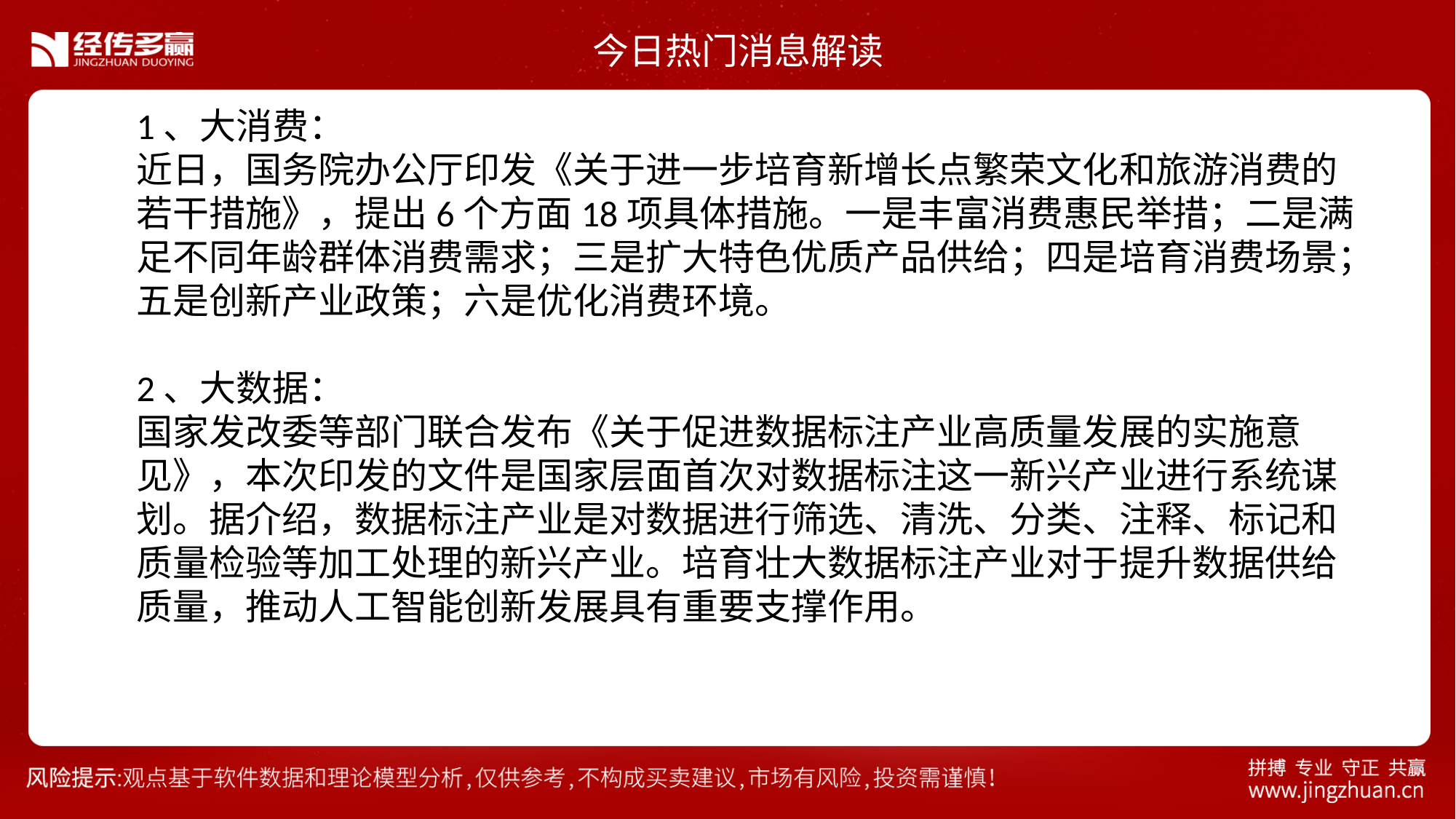

今日热门消息解读
1、大消费：
近日，国务院办公厅印发《关于进一步培育新增长点繁荣文化和旅游消费的若干措施》，提出6个方面18项具体措施。一是丰富消费惠民举措；二是满足不同年龄群体消费需求；三是扩大特色优质产品供给；四是培育消费场景；五是创新产业政策；六是优化消费环境。

2、大数据：
国家发改委等部门联合发布《关于促进数据标注产业高质量发展的实施意见》，本次印发的文件是国家层面首次对数据标注这一新兴产业进行系统谋划。据介绍，数据标注产业是对数据进行筛选、清洗、分类、注释、标记和质量检验等加工处理的新兴产业。培育壮大数据标注产业对于提升数据供给质量，推动人工智能创新发展具有重要支撑作用。